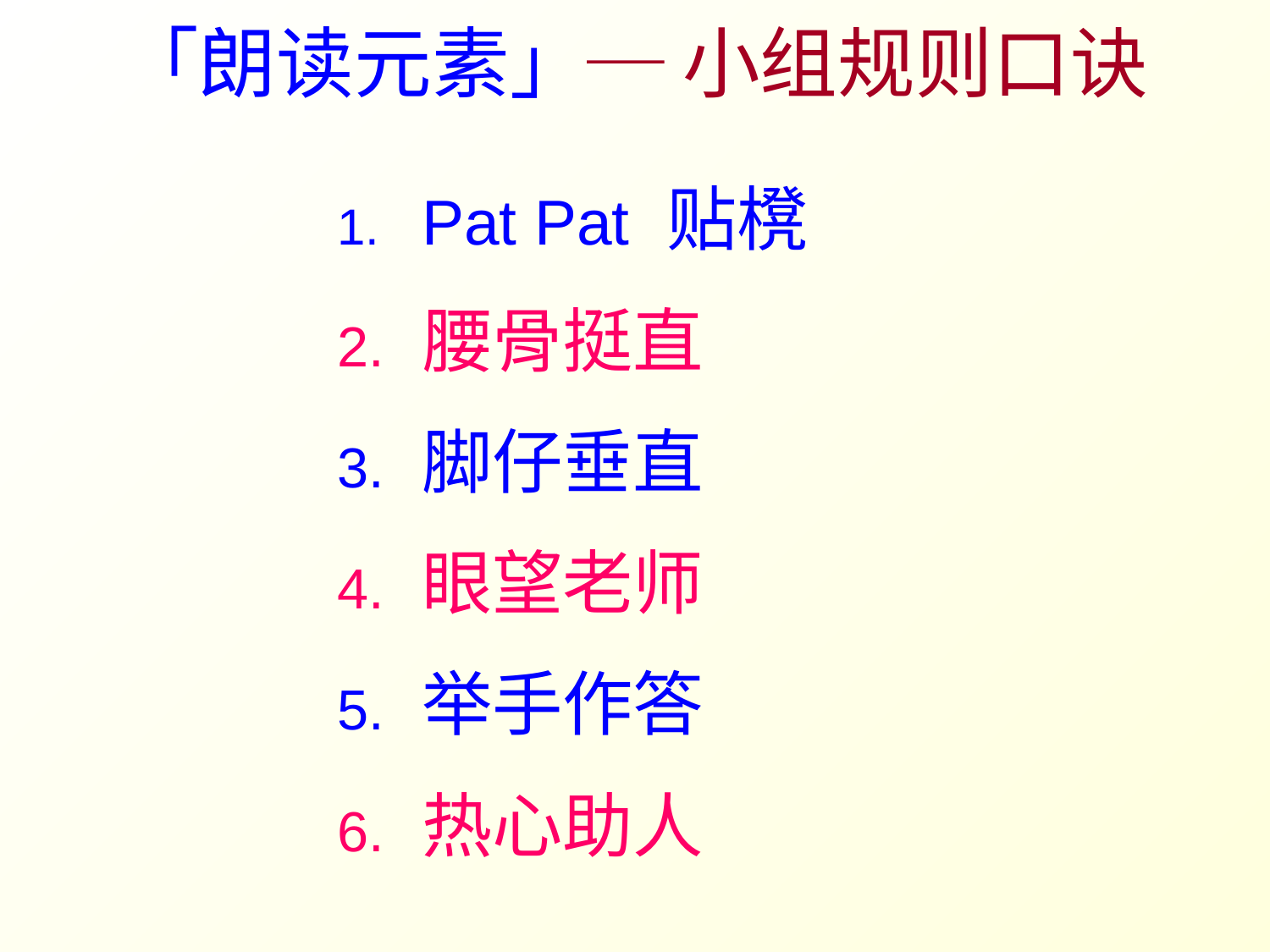

# 「朗读元素」─ 小组规则口诀
Pat Pat 贴櫈
腰骨挺直
脚仔垂直
眼望老师
举手作答
热心助人